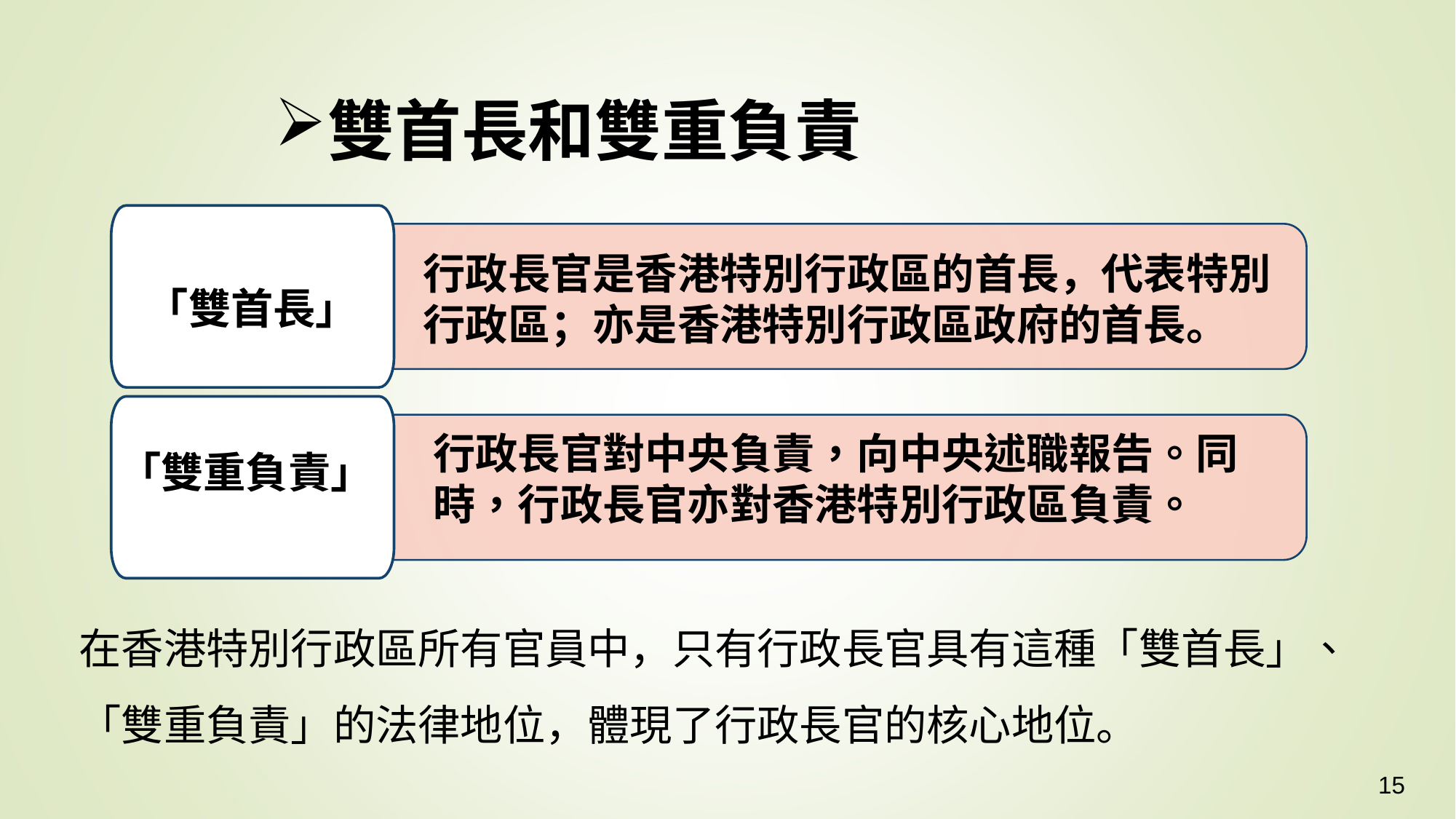

雙首長和雙重負責

行政長官是香港特別行政區的首長，代表特別行政區；亦是香港特別行政區政府的首長。
「雙首長」
行政長官對中央負責，向中央述職報告。同時，行政長官亦對香港特別行政區負責。
「雙重負責」
在香港特別行政區所有官員中，只有行政長官具有這種「雙首長」、「雙重負責」的法律地位，體現了行政長官的核心地位。
15